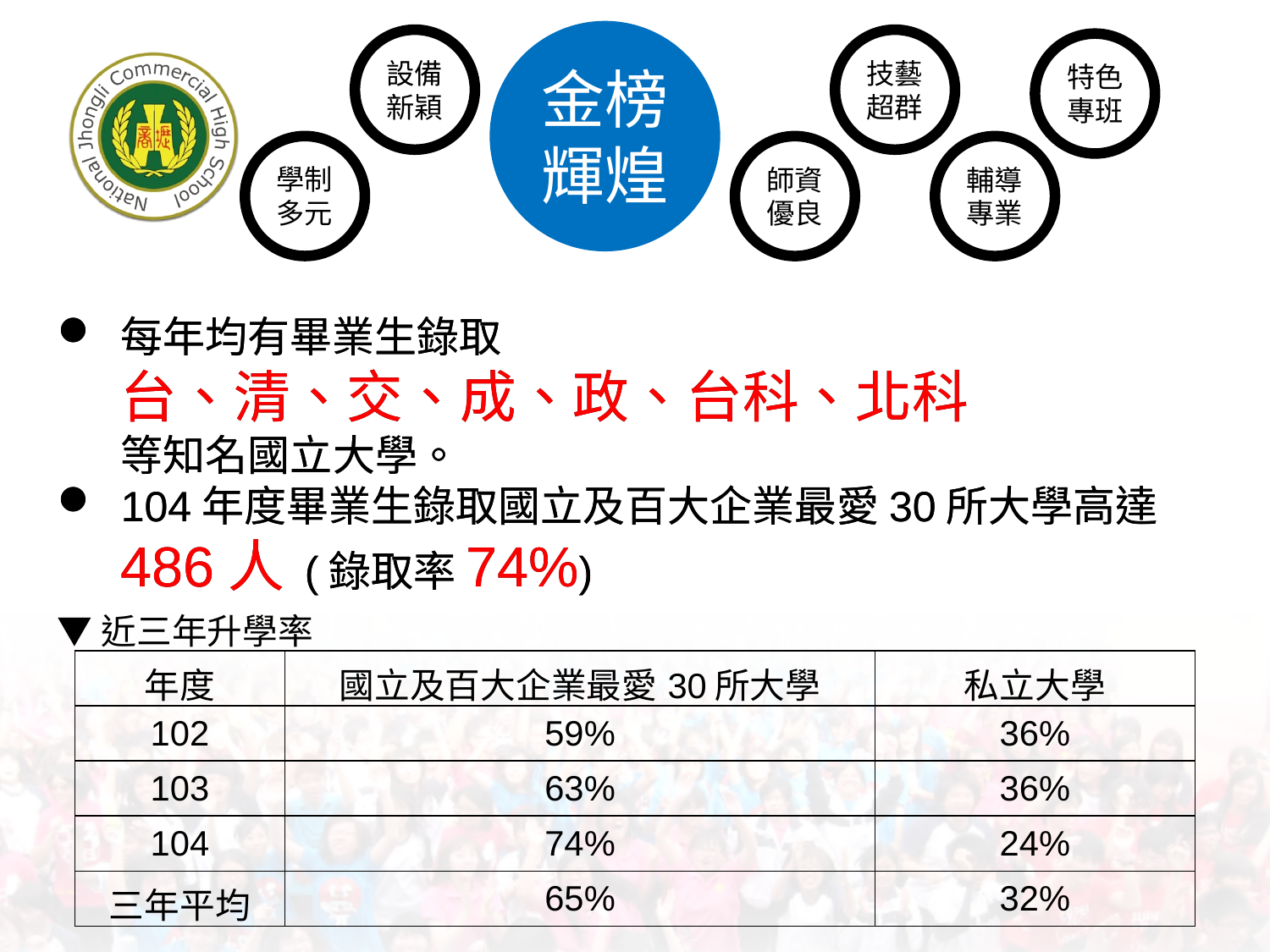

金榜輝煌
設備新穎
技藝超群
特色專班
學制多元
師資優良
輔導專業
每年均有畢業生錄取
台、清、交、成、政、台科、北科
等知名國立大學。
104年度畢業生錄取國立及百大企業最愛30所大學高達486人 (錄取率74%)
每年均有畢業生錄取
台、清、交、成、政、台科、北科
等知名國立大學。
104年度畢業生錄取國立及百大企業最愛30所大學高達486人 (錄取率74%)
▼近三年升學率
| 年度 | 國立及百大企業最愛30所大學 | 私立大學 |
| --- | --- | --- |
| 102 | 59% | 36% |
| 103 | 63% | 36% |
| 104 | 74% | 24% |
| 三年平均 | 65% | 32% |